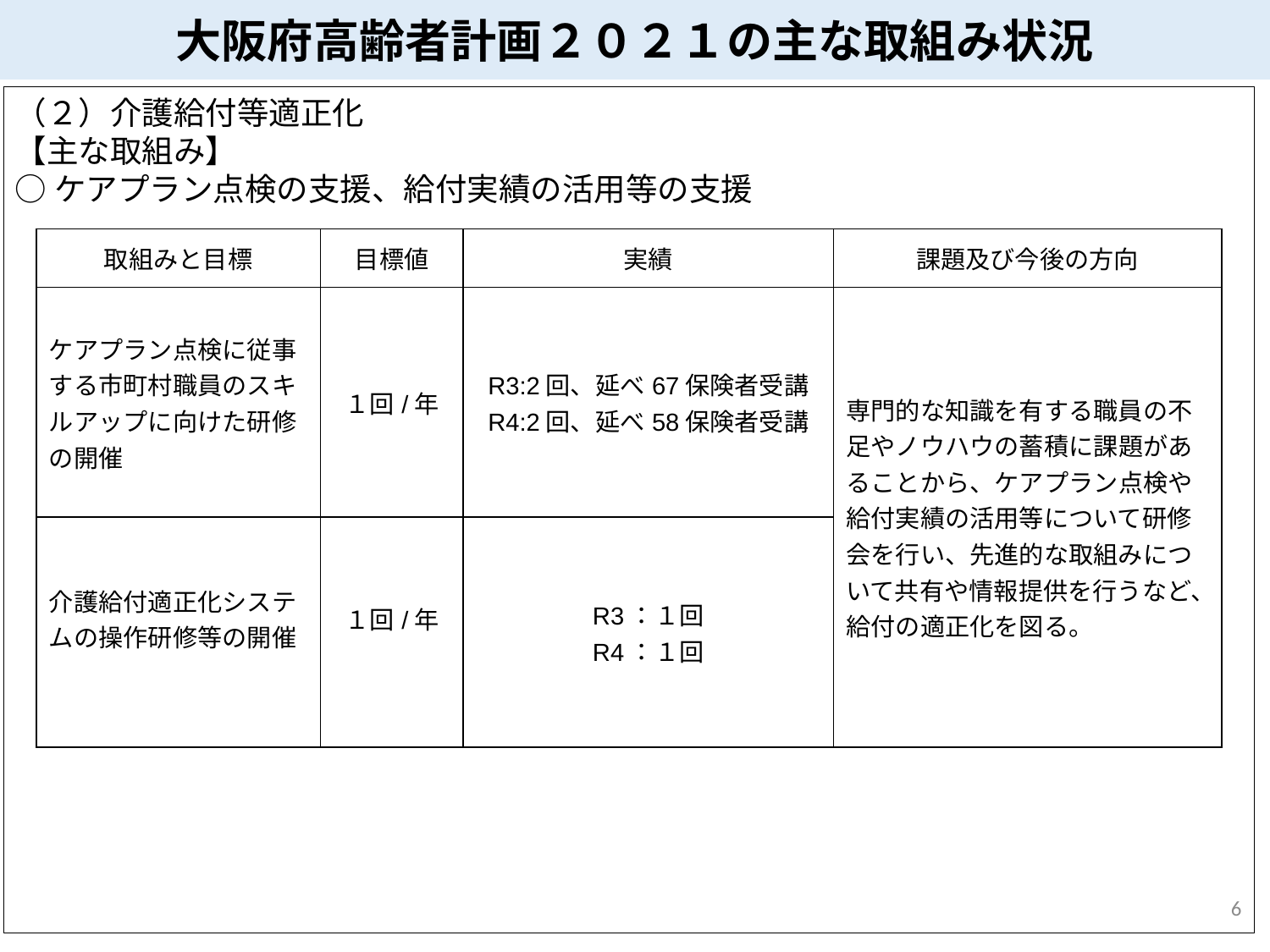

大阪府高齢者計画２０２１の主な取組み状況
（２）介護給付等適正化
【主な取組み】
○ケアプラン点検の支援、給付実績の活用等の支援

| 取組みと目標 | 目標値 | 実績 | 課題及び今後の方向 |
| --- | --- | --- | --- |
| ケアプラン点検に従事する市町村職員のスキルアップに向けた研修の開催 | １回/年 | R3:2回、延べ67保険者受講 R4:2回、延べ58保険者受講 | 専門的な知識を有する職員の不足やノウハウの蓄積に課題があることから、ケアプラン点検や給付実績の活用等について研修会を行い、先進的な取組みについて共有や情報提供を行うなど、給付の適正化を図る。 |
| 介護給付適正化システムの操作研修等の開催 | １回/年 | R3：１回 R4：１回 |  |
6